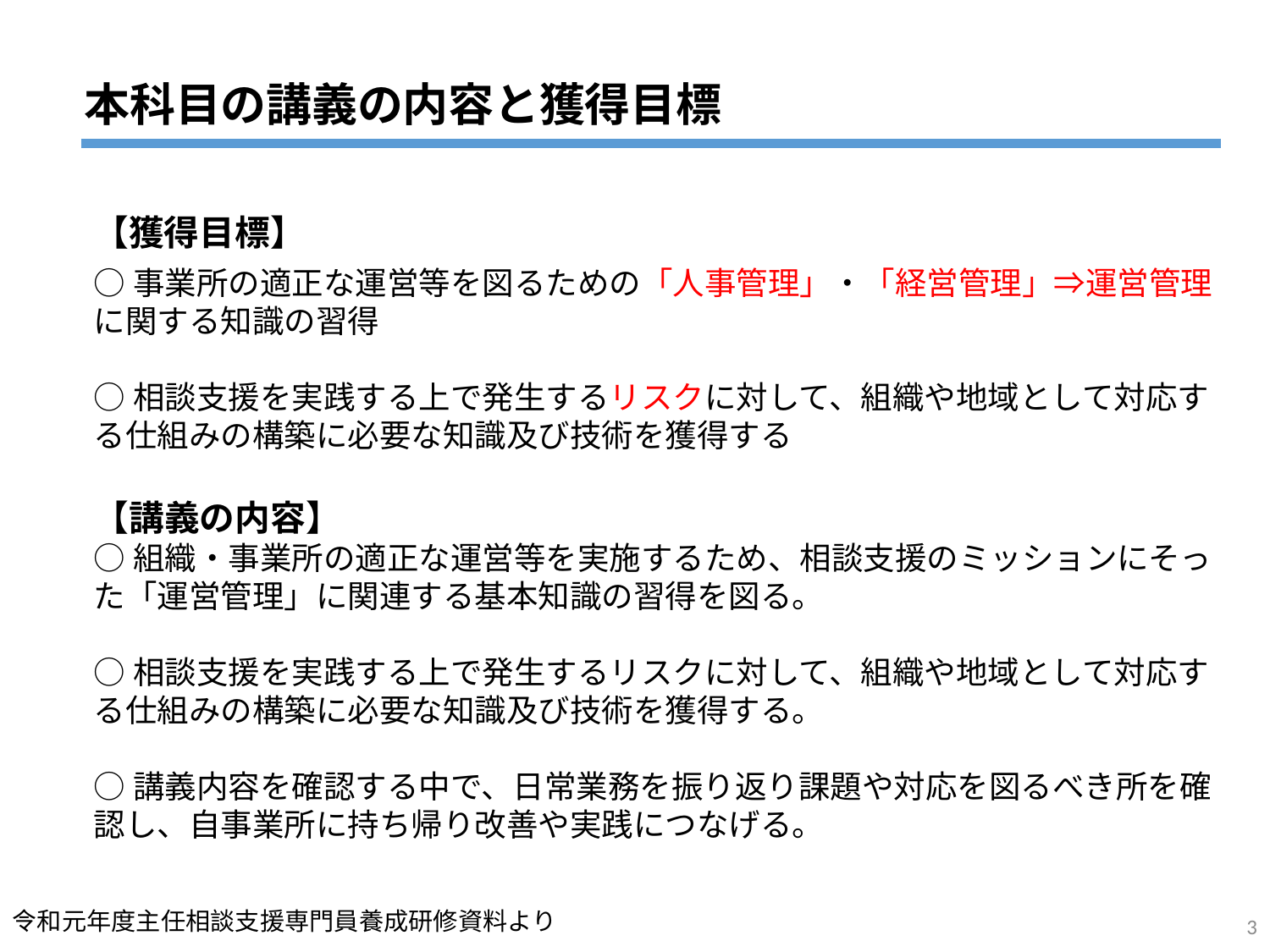

本科目の講義の内容と獲得目標

【獲得目標】

○事業所の適正な運営等を図るための「人事管理」・「経営管理」⇒運営管理に関する知識の習得

○相談支援を実践する上で発生するリスクに対して、組織や地域として対応する仕組みの構築に必要な知識及び技術を獲得する

【講義の内容】
○組織・事業所の適正な運営等を実施するため、相談支援のミッションにそった「運営管理」に関連する基本知識の習得を図る。

○相談支援を実践する上で発生するリスクに対して、組織や地域として対応する仕組みの構築に必要な知識及び技術を獲得する。

○講義内容を確認する中で、日常業務を振り返り課題や対応を図るべき所を確認し、自事業所に持ち帰り改善や実践につなげる。

令和元年度主任相談支援専門員養成研修資料より
3